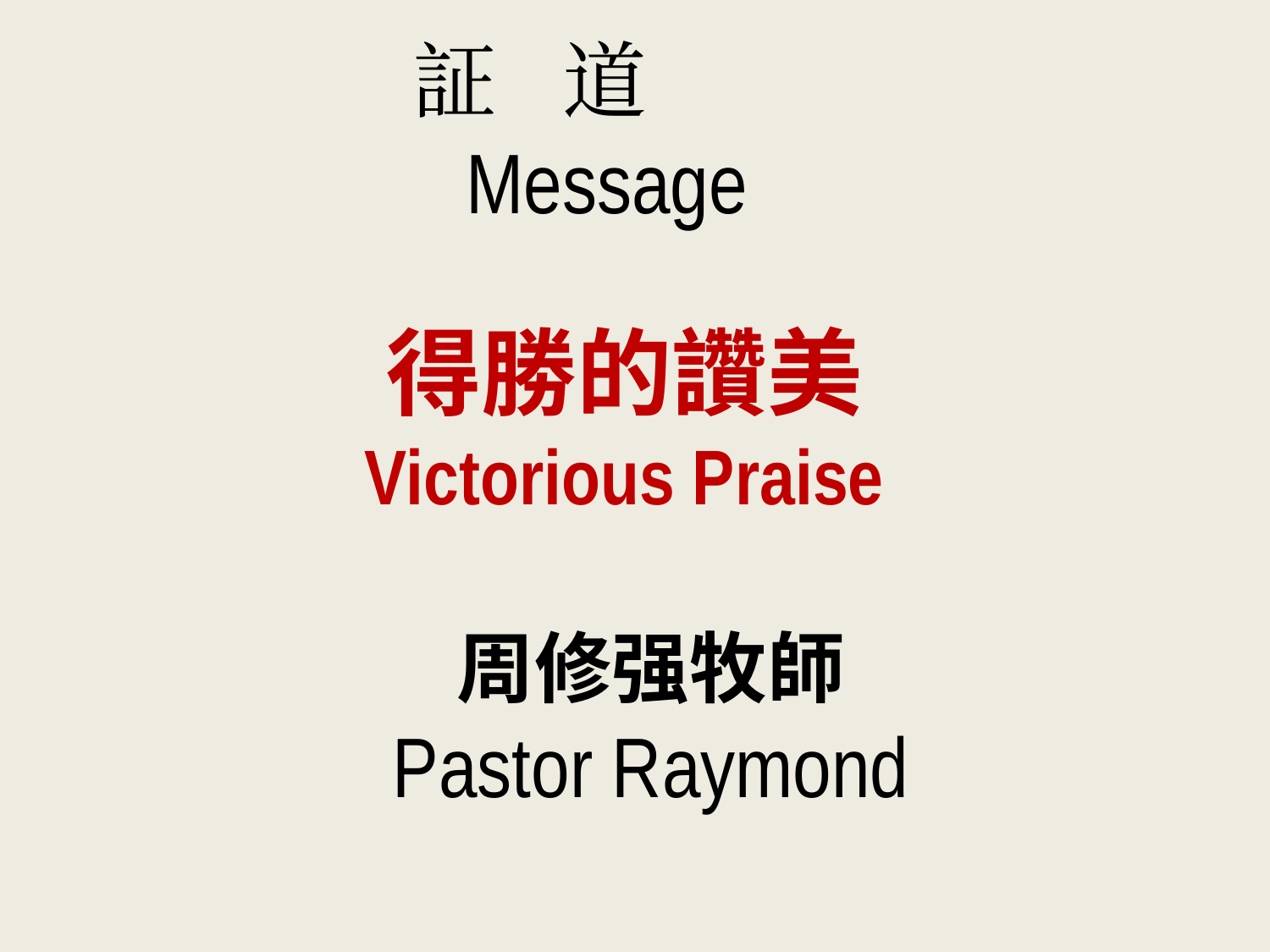

証   道
Message
得勝的讚美
Victorious Praise
周修强牧師
Pastor Raymond